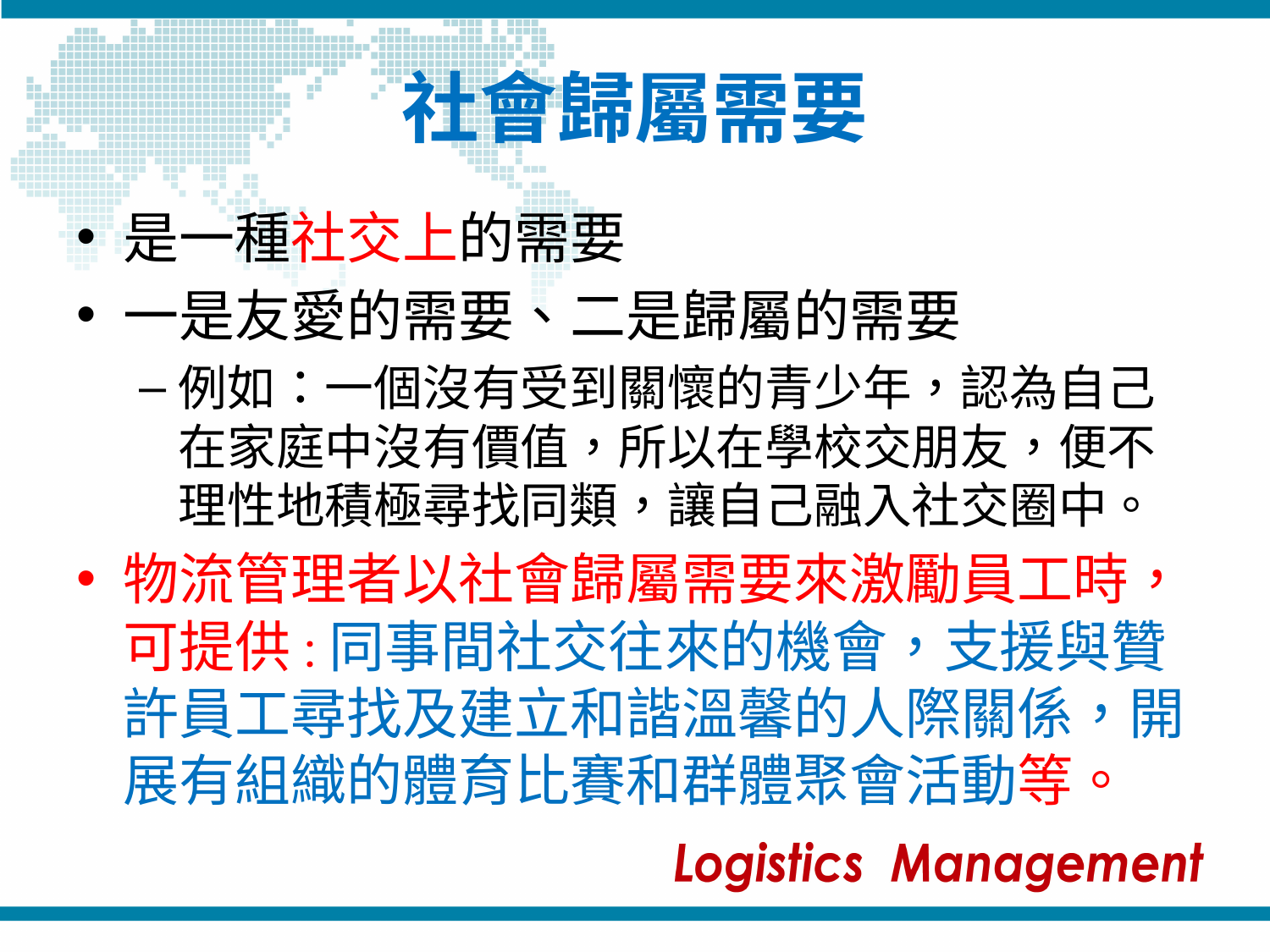

# 社會歸屬需要
是一種社交上的需要
一是友愛的需要、二是歸屬的需要
例如：一個沒有受到關懷的青少年，認為自己在家庭中沒有價值，所以在學校交朋友，便不理性地積極尋找同類，讓自己融入社交圈中。
物流管理者以社會歸屬需要來激勵員工時，可提供:同事間社交往來的機會，支援與贊許員工尋找及建立和諧溫馨的人際關係，開展有組織的體育比賽和群體聚會活動等。